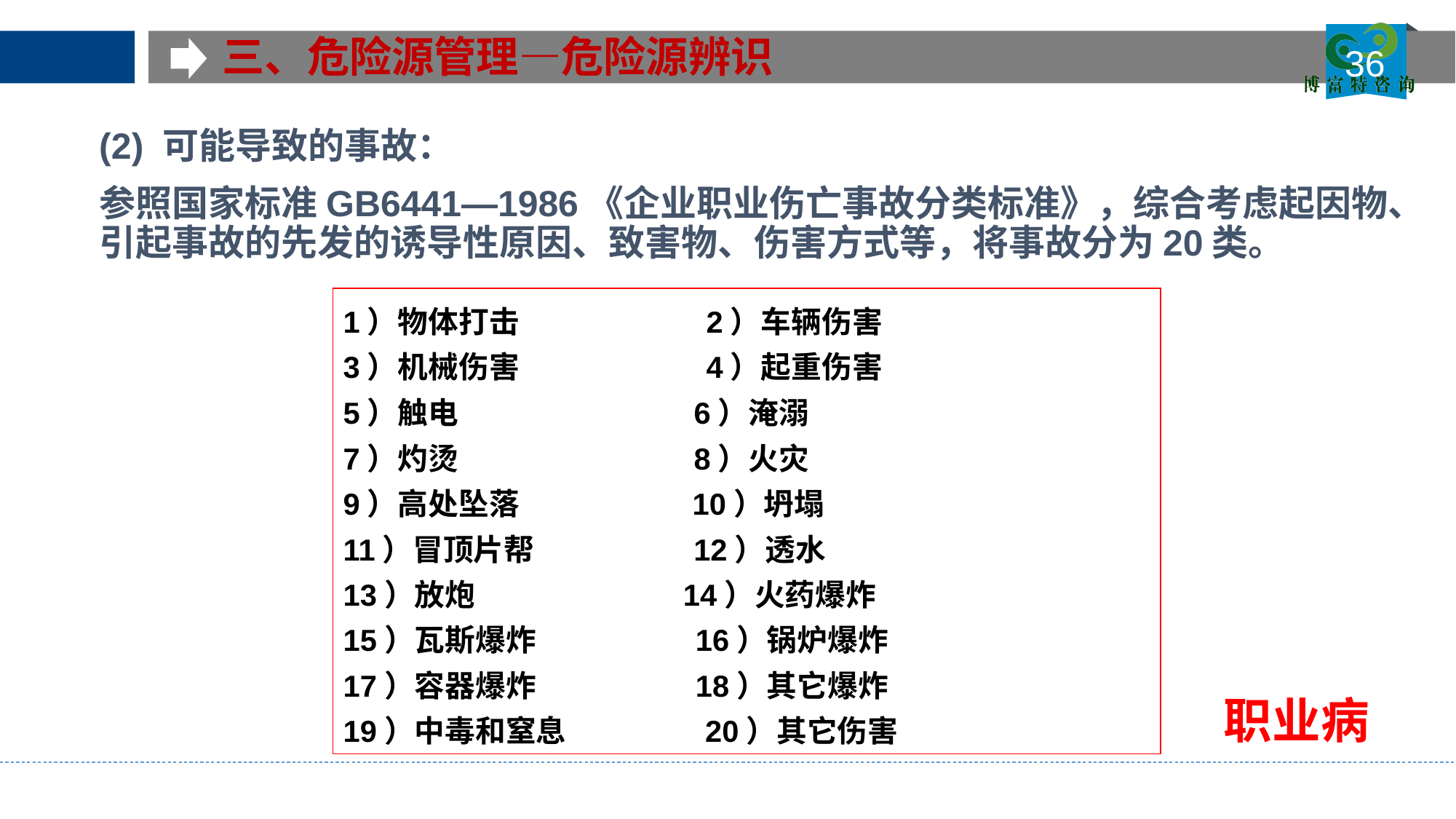

三、危险源管理—危险源辨识
36
(2) 可能导致的事故：
参照国家标准GB6441—1986《企业职业伤亡事故分类标准》，综合考虑起因物、引起事故的先发的诱导性原因、致害物、伤害方式等，将事故分为20类。
1）物体打击                          2）车辆伤害
3）机械伤害                          4）起重伤害
5）触电                                 6）淹溺
7）灼烫                                 8）火灾
9）高处坠落                        10）坍塌
11）冒顶片帮                      12）透水
13）放炮                             14）火药爆炸
15）瓦斯爆炸                      16）锅炉爆炸
17）容器爆炸                      18）其它爆炸
19）中毒和窒息                   20）其它伤害
职业病